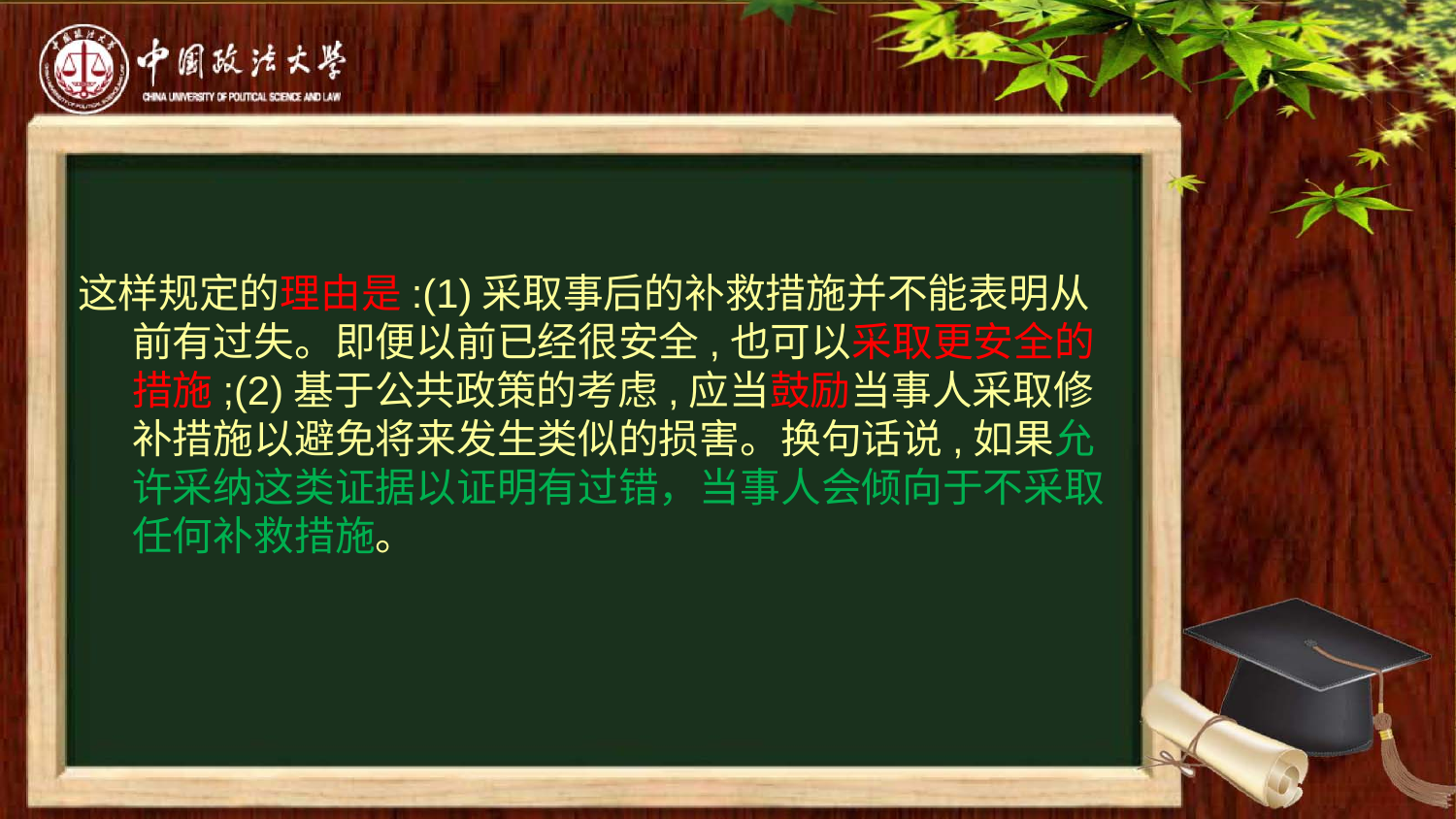

#
这样规定的理由是:(1)采取事后的补救措施并不能表明从前有过失。即便以前已经很安全,也可以采取更安全的措施;(2)基于公共政策的考虑,应当鼓励当事人采取修补措施以避免将来发生类似的损害。换句话说,如果允许采纳这类证据以证明有过错，当事人会倾向于不采取任何补救措施。